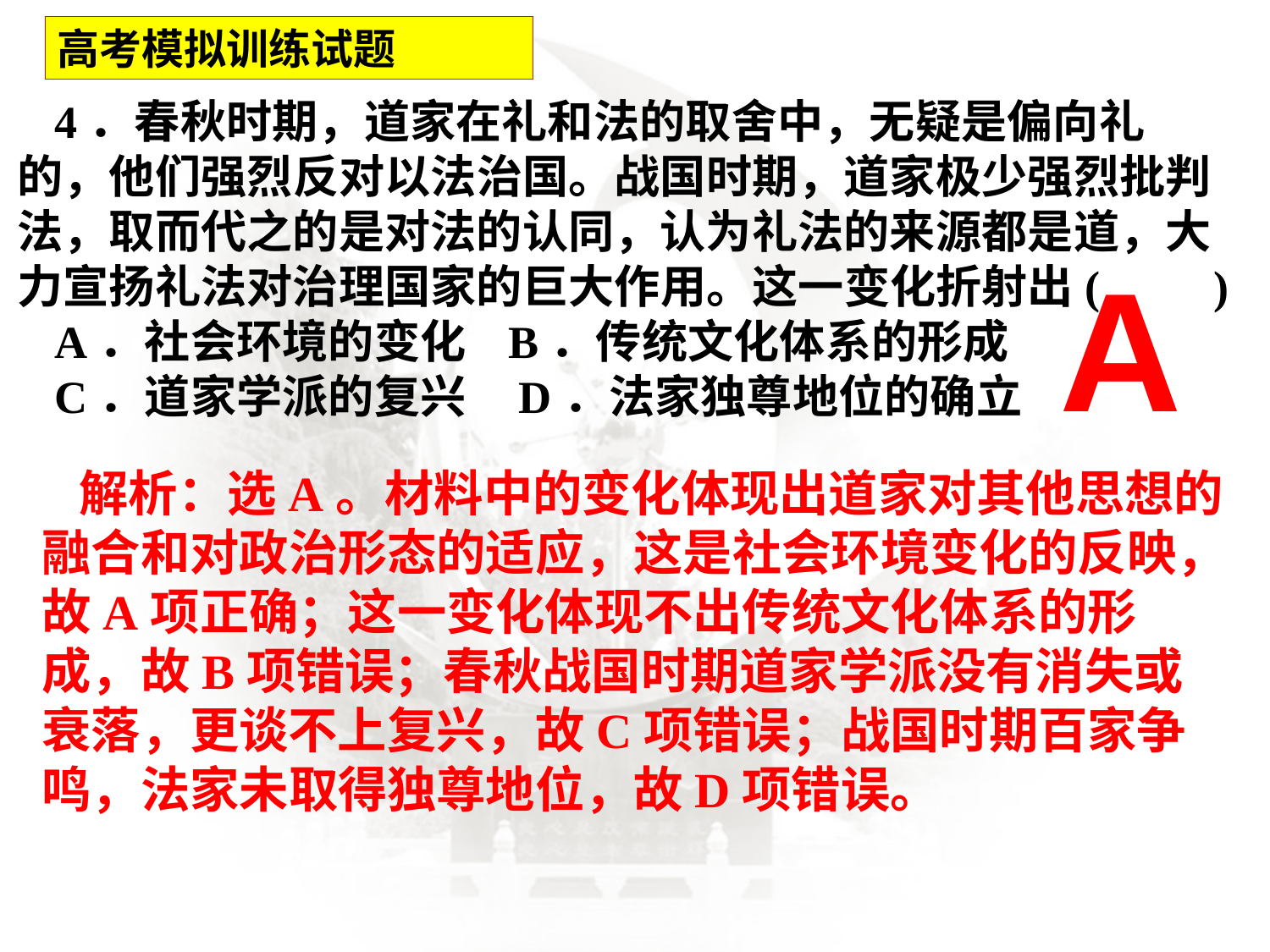

高考模拟训练试题
4．春秋时期，道家在礼和法的取舍中，无疑是偏向礼的，他们强烈反对以法治国。战国时期，道家极少强烈批判法，取而代之的是对法的认同，认为礼法的来源都是道，大力宣扬礼法对治理国家的巨大作用。这一变化折射出(　　)
A．社会环境的变化   B．传统文化体系的形成
C．道家学派的复兴    D．法家独尊地位的确立
A
解析：选A。材料中的变化体现出道家对其他思想的融合和对政治形态的适应，这是社会环境变化的反映，故A项正确；这一变化体现不出传统文化体系的形成，故B项错误；春秋战国时期道家学派没有消失或衰落，更谈不上复兴，故C项错误；战国时期百家争鸣，法家未取得独尊地位，故D项错误。